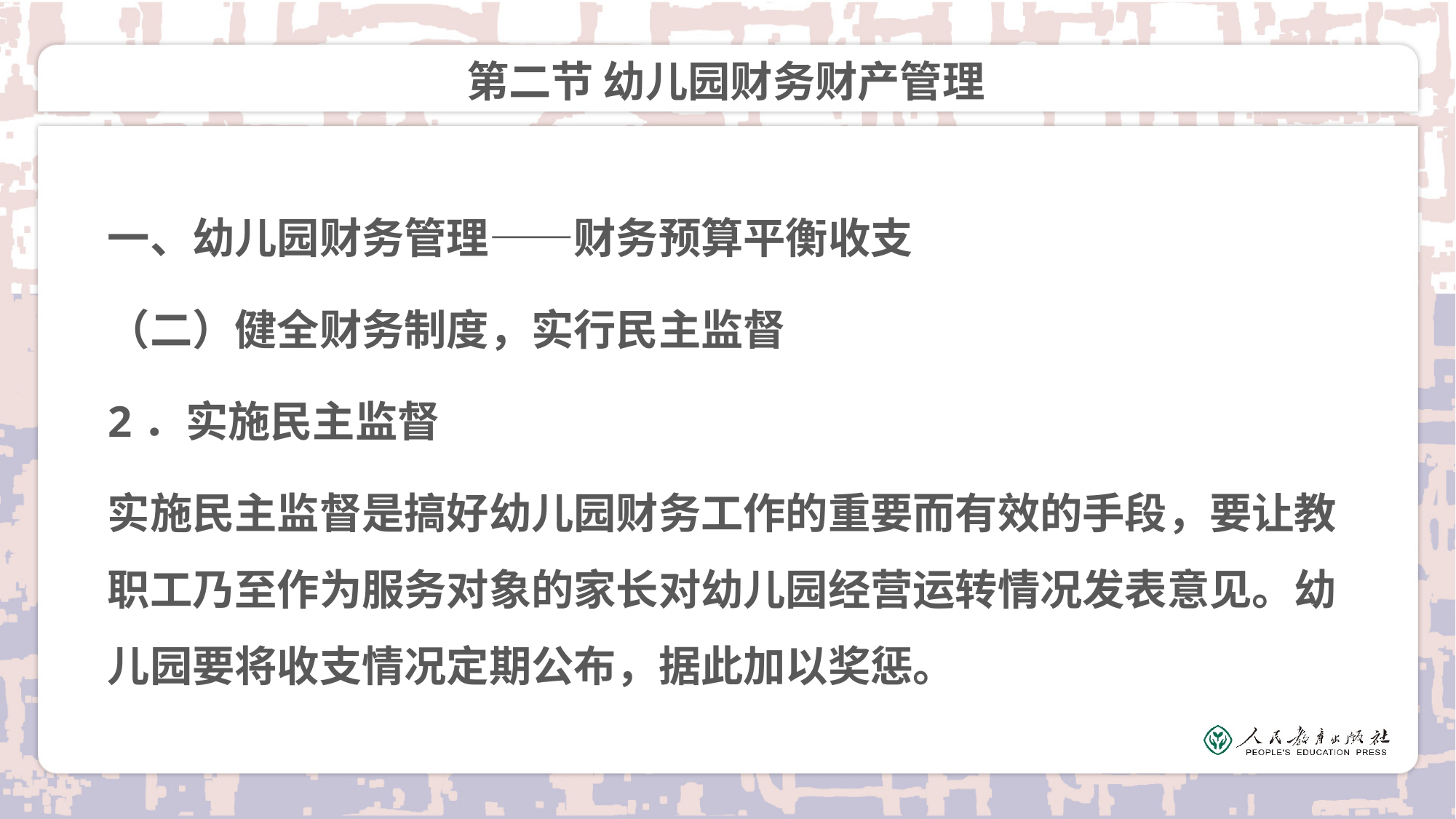

# 第二节 幼儿园财务财产管理
一、幼儿园财务管理——财务预算平衡收支
（二）健全财务制度，实行民主监督
2．实施民主监督
实施民主监督是搞好幼儿园财务工作的重要而有效的手段，要让教职工乃至作为服务对象的家长对幼儿园经营运转情况发表意见。幼儿园要将收支情况定期公布，据此加以奖惩。